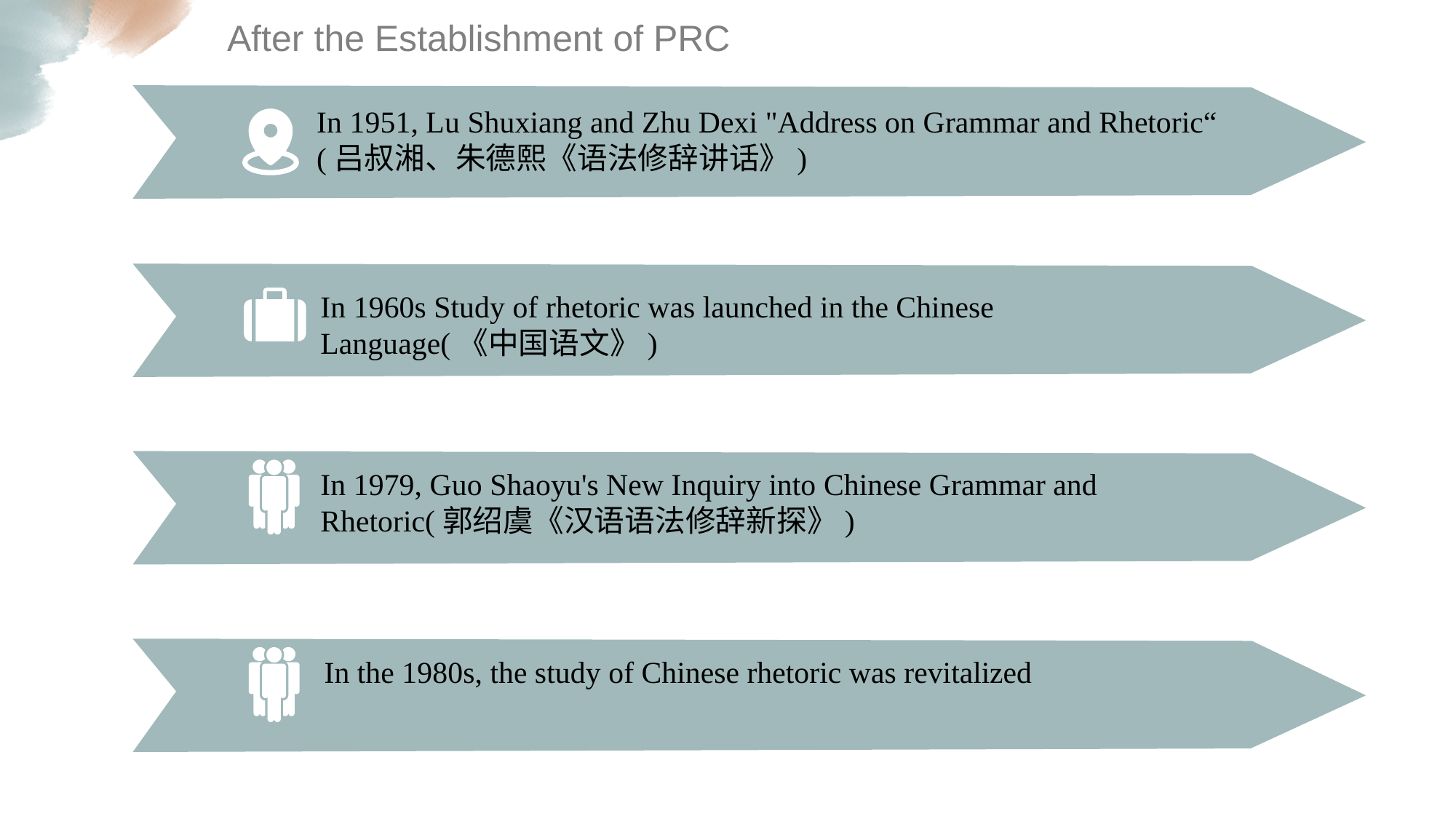

After the Establishment of PRC

In 1951, Lu Shuxiang and Zhu Dexi "Address on Grammar and Rhetoric“
(吕叔湘、朱德熙《语法修辞讲话》)

In 1960s Study of rhetoric was launched in the Chinese Language(《中国语文》)

In 1979, Guo Shaoyu's New Inquiry into Chinese Grammar and Rhetoric(郭绍虞《汉语语法修辞新探》)

In the 1980s, the study of Chinese rhetoric was revitalized